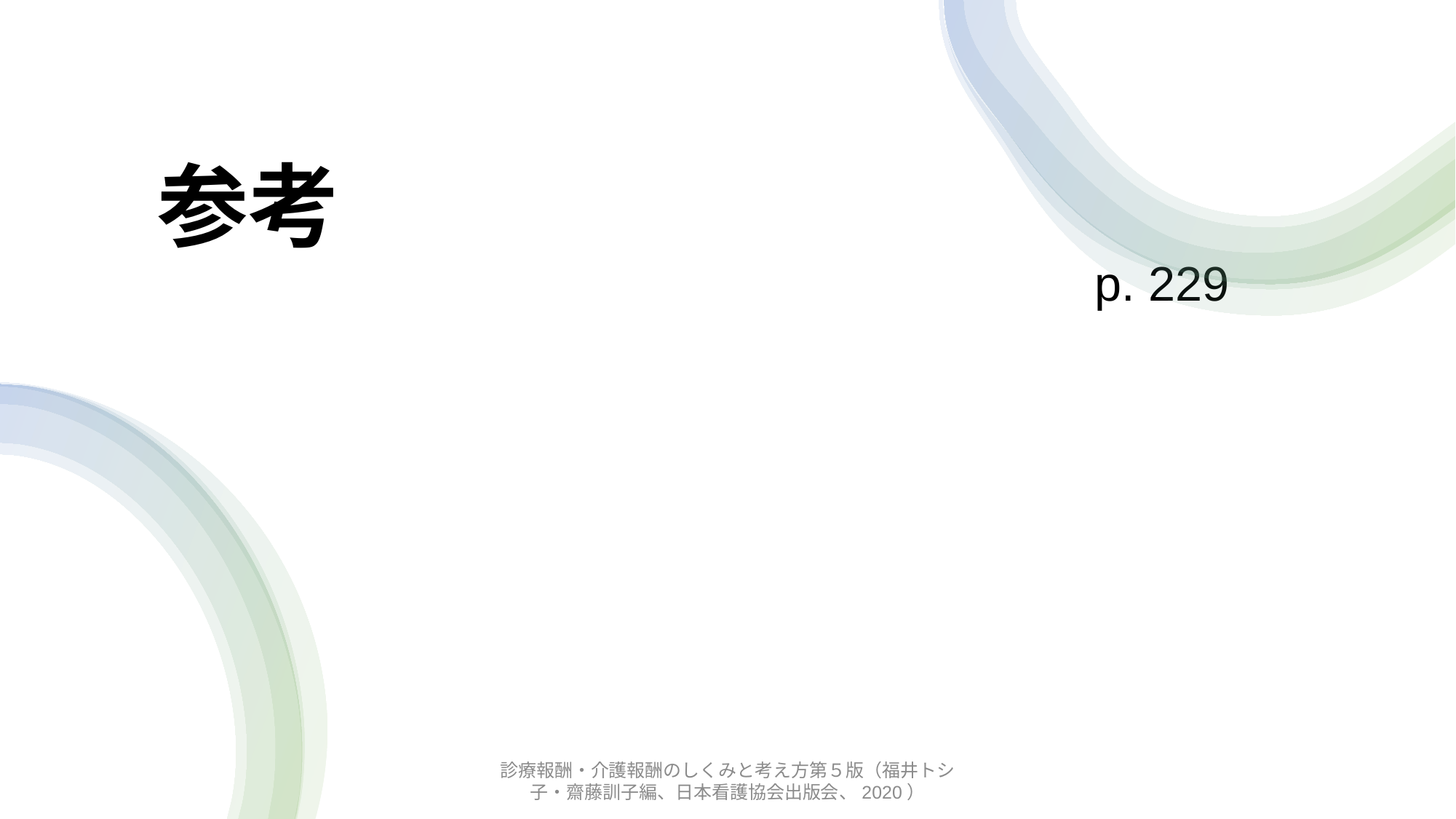

# 参考 　　　　　　　　　　　　　　　　　　　　 p. 229

診療報酬・介護報酬のしくみと考え方第５版（福井トシ子・齋藤訓子編、日本看護協会出版会、2020）